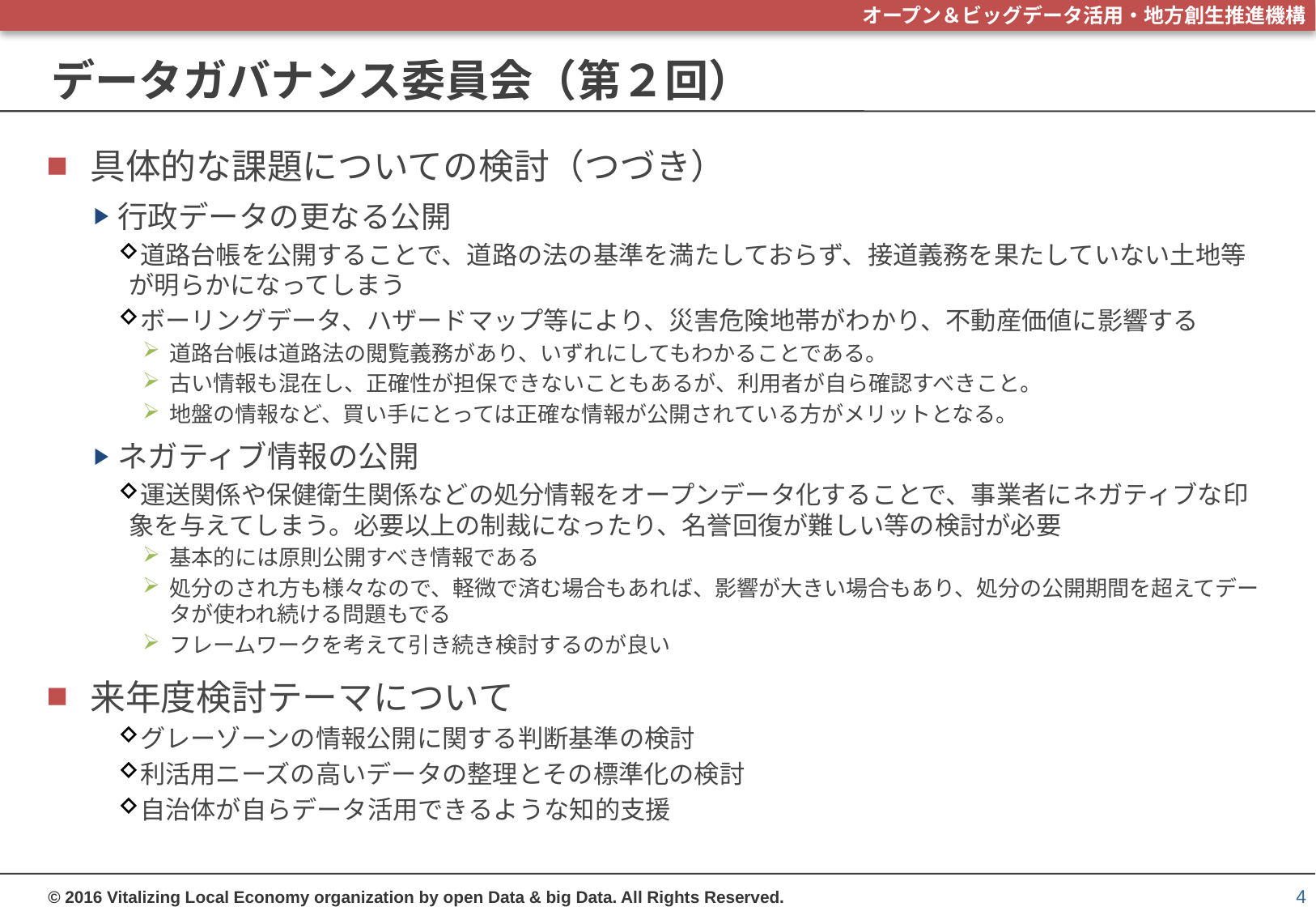

# データガバナンス委員会（第２回）
具体的な課題についての検討（つづき）
行政データの更なる公開
道路台帳を公開することで、道路の法の基準を満たしておらず、接道義務を果たしていない土地等が明らかになってしまう
ボーリングデータ、ハザードマップ等により、災害危険地帯がわかり、不動産価値に影響する
道路台帳は道路法の閲覧義務があり、いずれにしてもわかることである。
古い情報も混在し、正確性が担保できないこともあるが、利用者が自ら確認すべきこと。
地盤の情報など、買い手にとっては正確な情報が公開されている方がメリットとなる。
ネガティブ情報の公開
運送関係や保健衛生関係などの処分情報をオープンデータ化することで、事業者にネガティブな印象を与えてしまう。必要以上の制裁になったり、名誉回復が難しい等の検討が必要
基本的には原則公開すべき情報である
処分のされ方も様々なので、軽微で済む場合もあれば、影響が大きい場合もあり、処分の公開期間を超えてデータが使われ続ける問題もでる
フレームワークを考えて引き続き検討するのが良い
来年度検討テーマについて
グレーゾーンの情報公開に関する判断基準の検討
利活用ニーズの高いデータの整理とその標準化の検討
自治体が自らデータ活用できるような知的支援
4